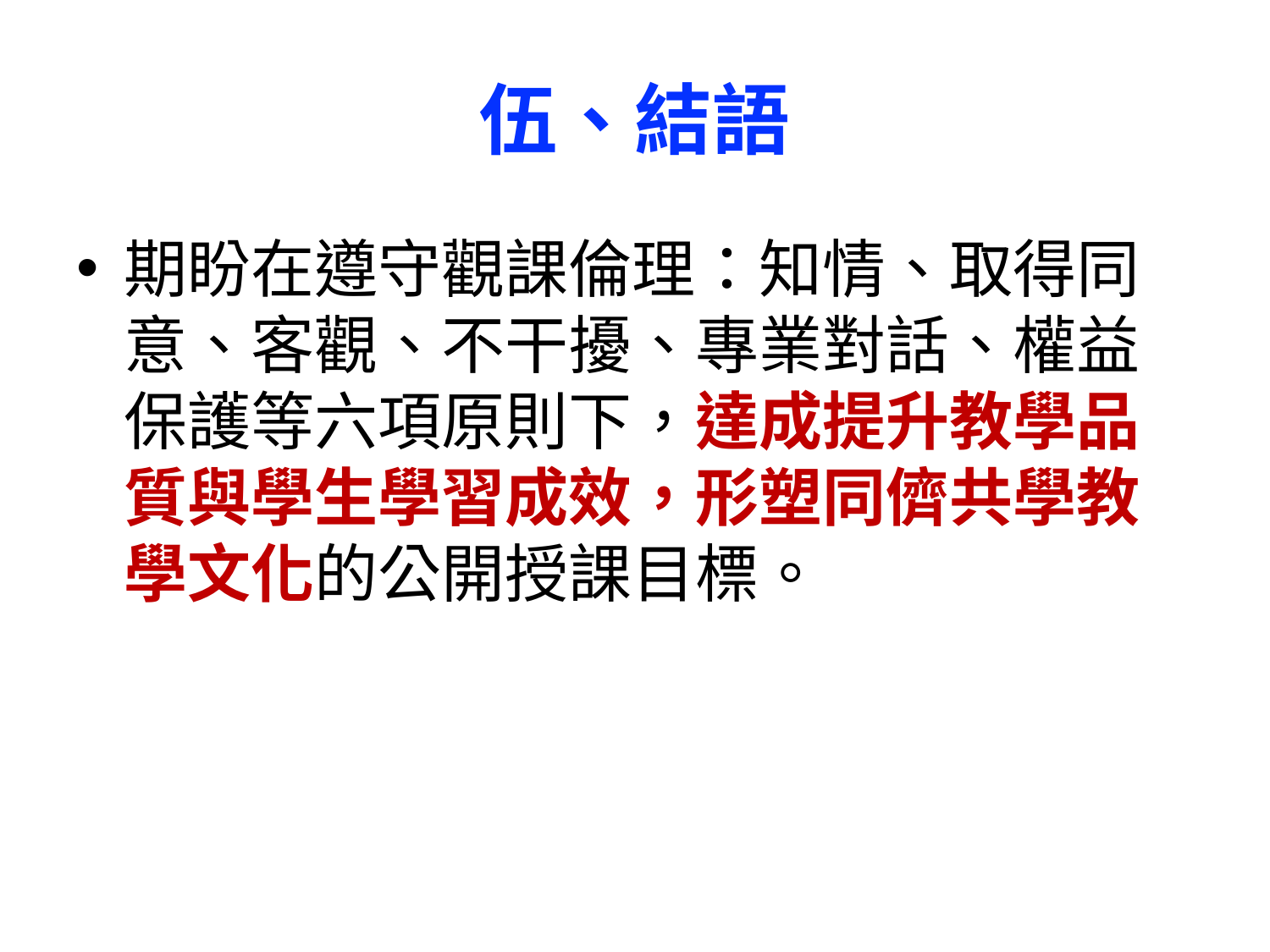

# 伍、結語
期盼在遵守觀課倫理：知情、取得同意、客觀、不干擾、專業對話、權益保護等六項原則下，達成提升教學品質與學生學習成效，形塑同儕共學教學文化的公開授課目標。